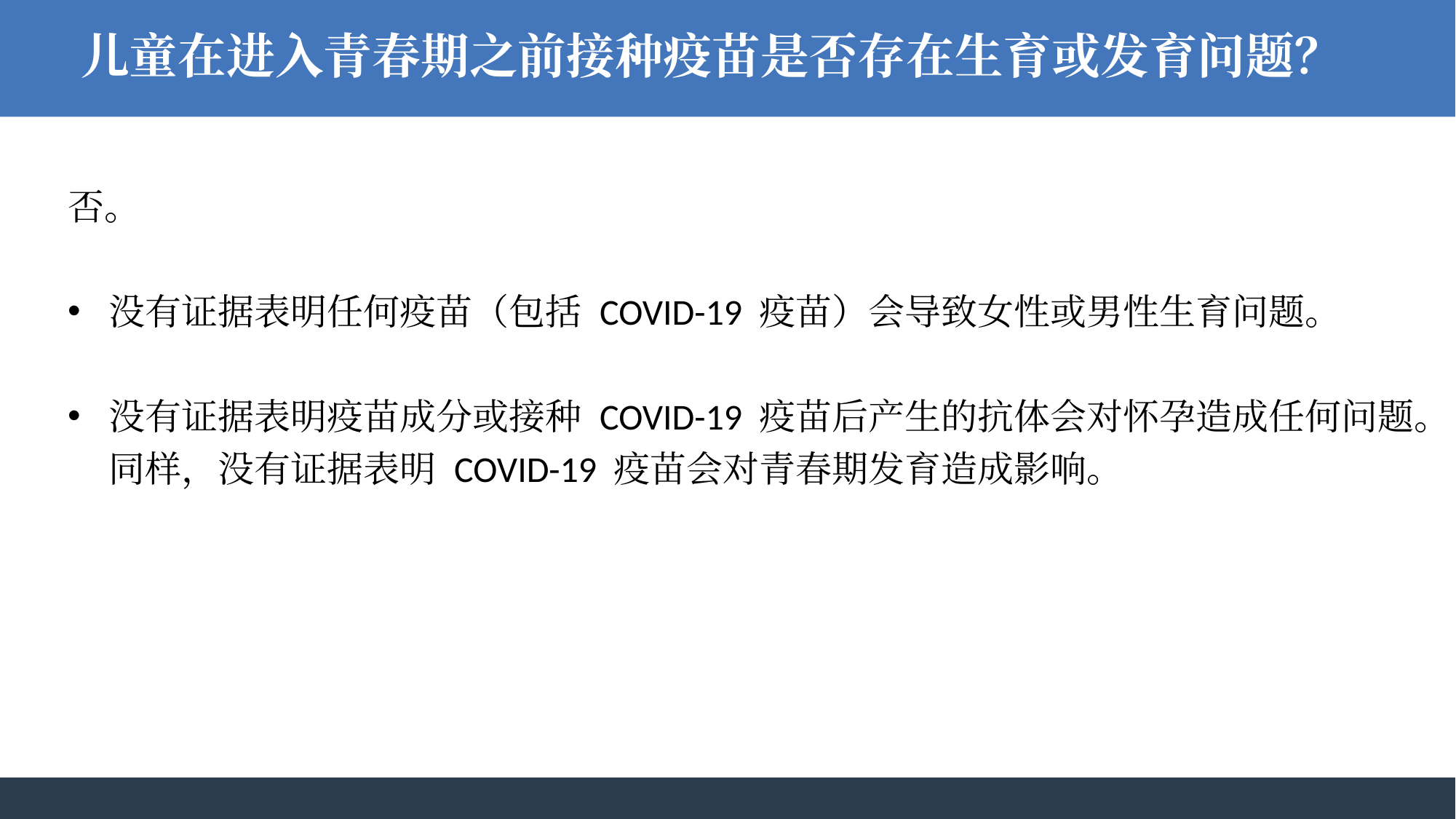

儿童在进入青春期之前接种疫苗是否存在生育或发育问题？
否。

没有证据表明任何疫苗（包括 COVID-19 疫苗）会导致女性或男性生育问题。

没有证据表明疫苗成分或接种 COVID-19 疫苗后产生的抗体会对怀孕造成任何问题。同样，没有证据表明 COVID-19 疫苗会对青春期发育造成影响。